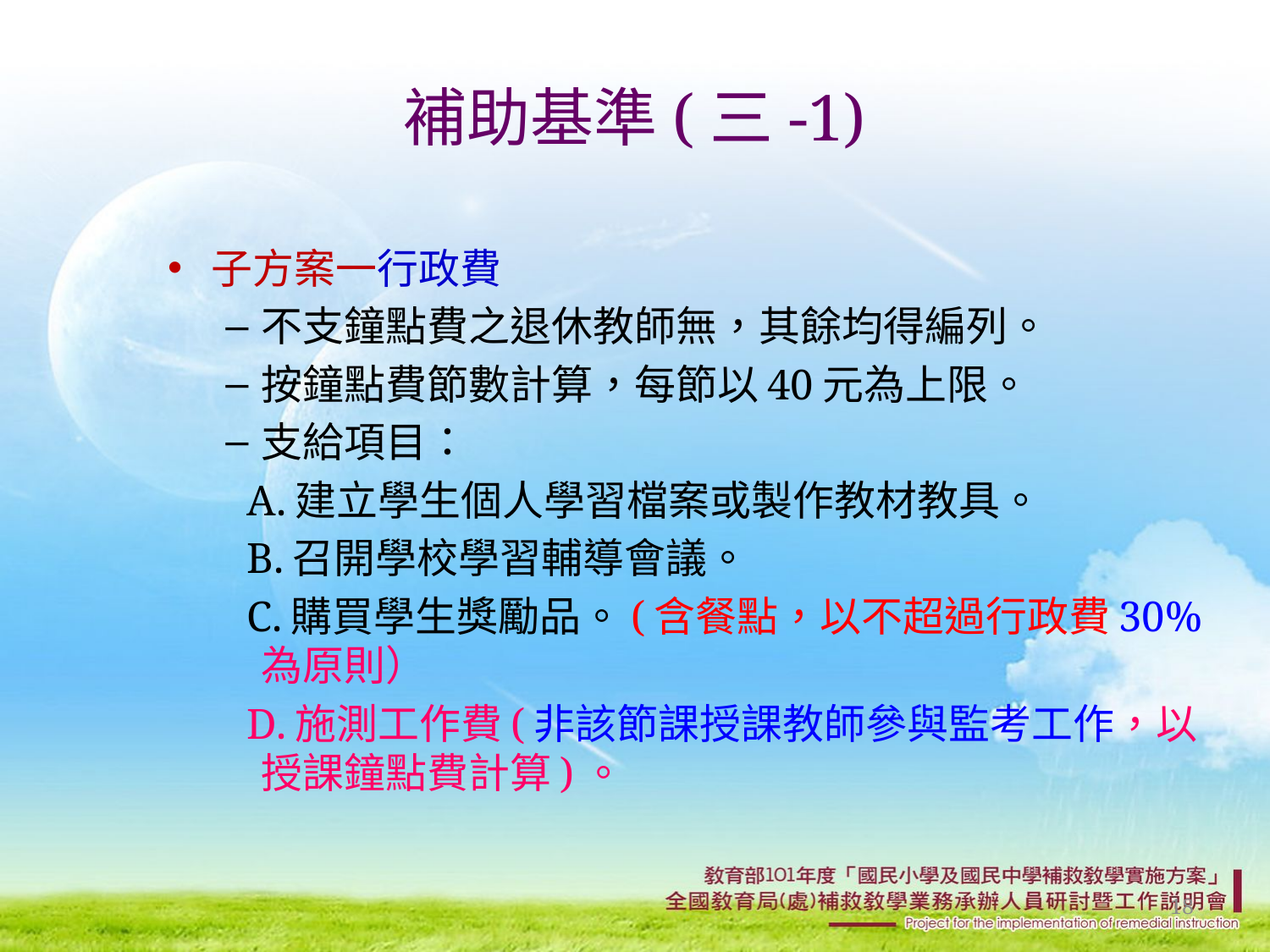

# 補助基準(三-1)
子方案一行政費
不支鐘點費之退休教師無，其餘均得編列。
按鐘點費節數計算，每節以40元為上限。
支給項目：
  A.建立學生個人學習檔案或製作教材教具。
  B.召開學校學習輔導會議。
  C.購買學生獎勵品。(含餐點，以不超過行政費30%為原則）
  D.施測工作費(非該節課授課教師參與監考工作，以授課鐘點費計算)。

18